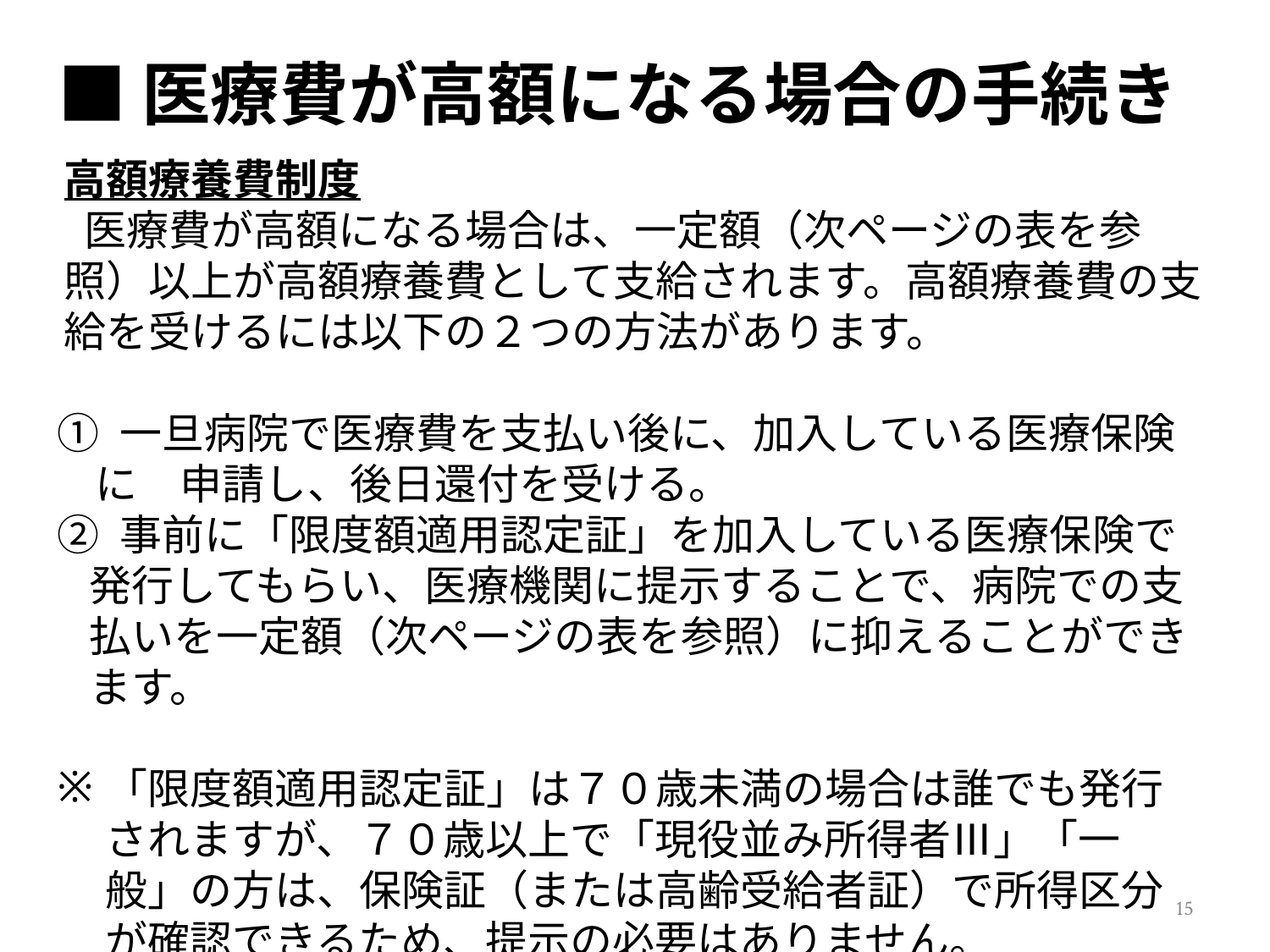

# ■医療費が高額になる場合の手続き
高額療養費制度
 医療費が高額になる場合は、一定額（次ページの表を参照）以上が高額療養費として支給されます。高額療養費の支給を受けるには以下の２つの方法があります。

① 一旦病院で医療費を支払い後に、加入している医療保険に　申請し、後日還付を受ける。
② 事前に「限度額適用認定証」を加入している医療保険で発行してもらい、医療機関に提示することで、病院での支払いを一定額（次ページの表を参照）に抑えることができます。

「限度額適用認定証」は７０歳未満の場合は誰でも発行されますが、７０歳以上で「現役並み所得者Ⅲ」「一般」の方は、保険証（または高齢受給者証）で所得区分が確認できるため、提示の必要はありません。
15